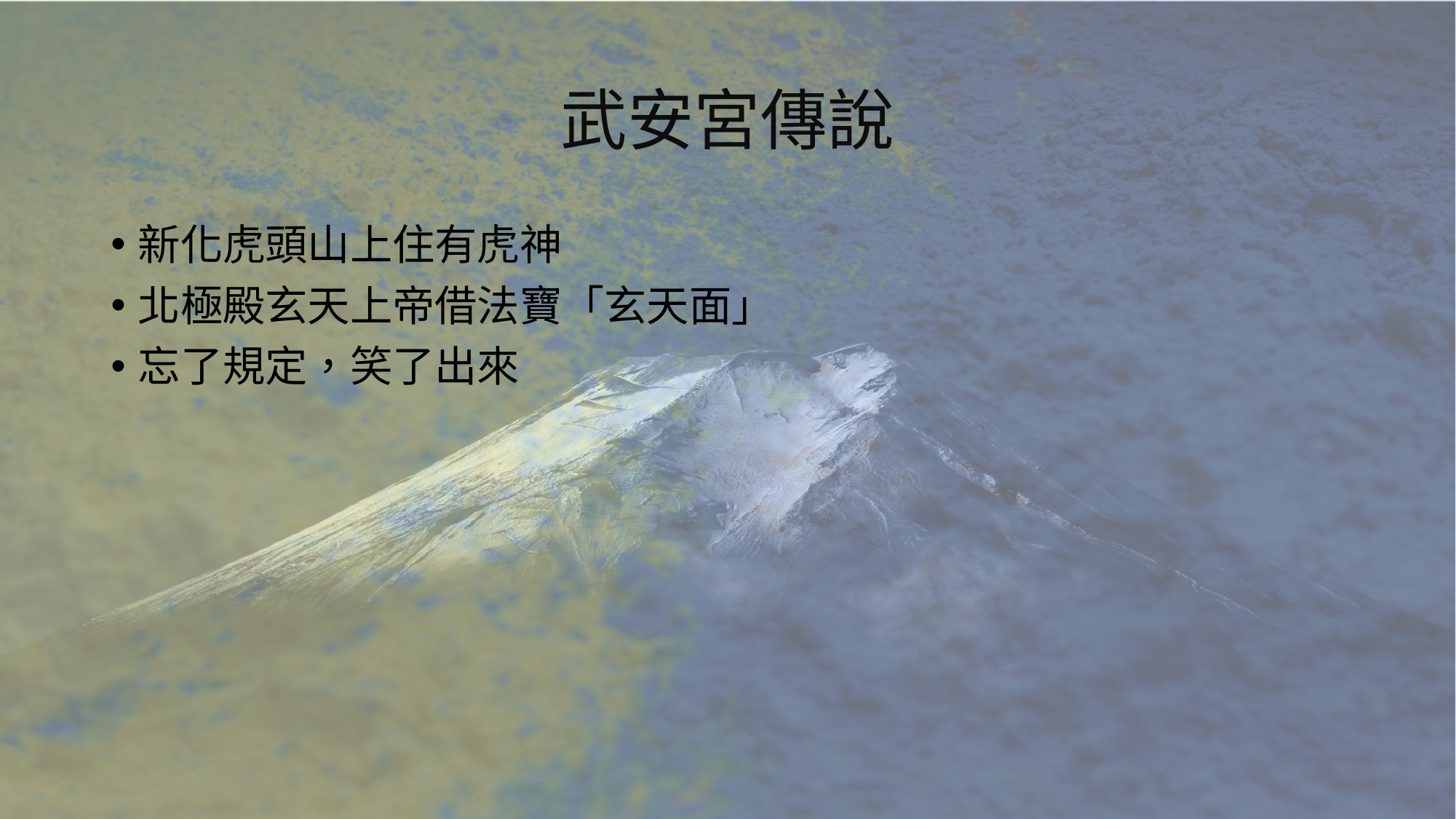

# 武安宮傳說
新化虎頭山上住有虎神
北極殿玄天上帝借法寶「玄天面」
忘了規定，笑了出來